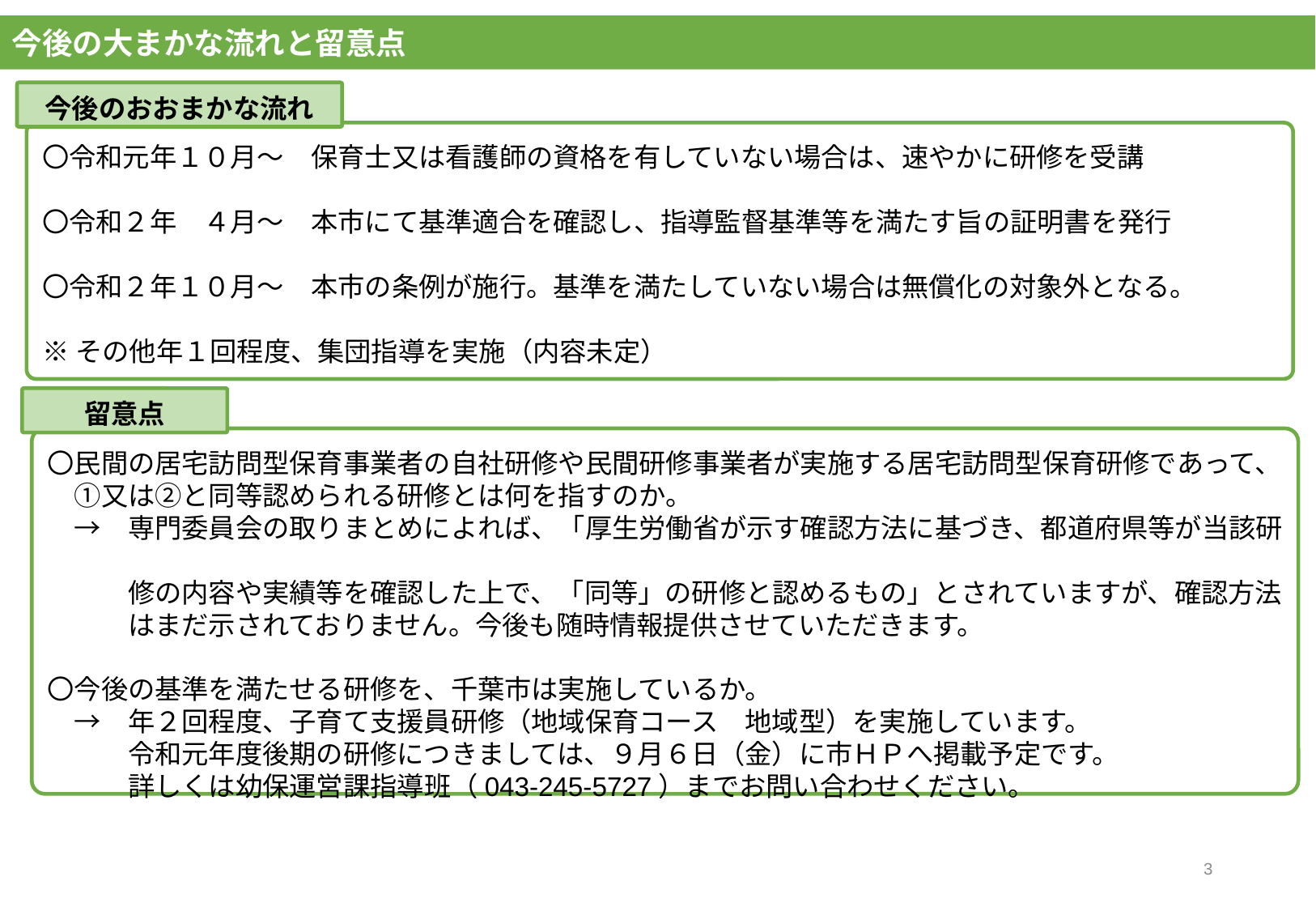

今後の大まかな流れと留意点
今後のおおまかな流れ

〇令和元年１０月～　保育士又は看護師の資格を有していない場合は、速やかに研修を受講

〇令和２年　４月～　本市にて基準適合を確認し、指導監督基準等を満たす旨の証明書を発行

〇令和２年１０月～　本市の条例が施行。基準を満たしていない場合は無償化の対象外となる。

※その他年１回程度、集団指導を実施（内容未定）
留意点

〇民間の居宅訪問型保育事業者の自社研修や民間研修事業者が実施する居宅訪問型保育研修であって、
　①又は②と同等認められる研修とは何を指すのか。
　→　専門委員会の取りまとめによれば、「厚生労働省が示す確認方法に基づき、都道府県等が当該研
　　　修の内容や実績等を確認した上で、「同等」の研修と認めるもの」とされていますが、確認方法
　　　はまだ示されておりません。今後も随時情報提供させていただきます。

〇今後の基準を満たせる研修を、千葉市は実施しているか。
　→　年２回程度、子育て支援員研修（地域保育コース　地域型）を実施しています。
　　　令和元年度後期の研修につきましては、９月６日（金）に市ＨＰへ掲載予定です。
　　　詳しくは幼保運営課指導班（043-245-5727）までお問い合わせください。

3